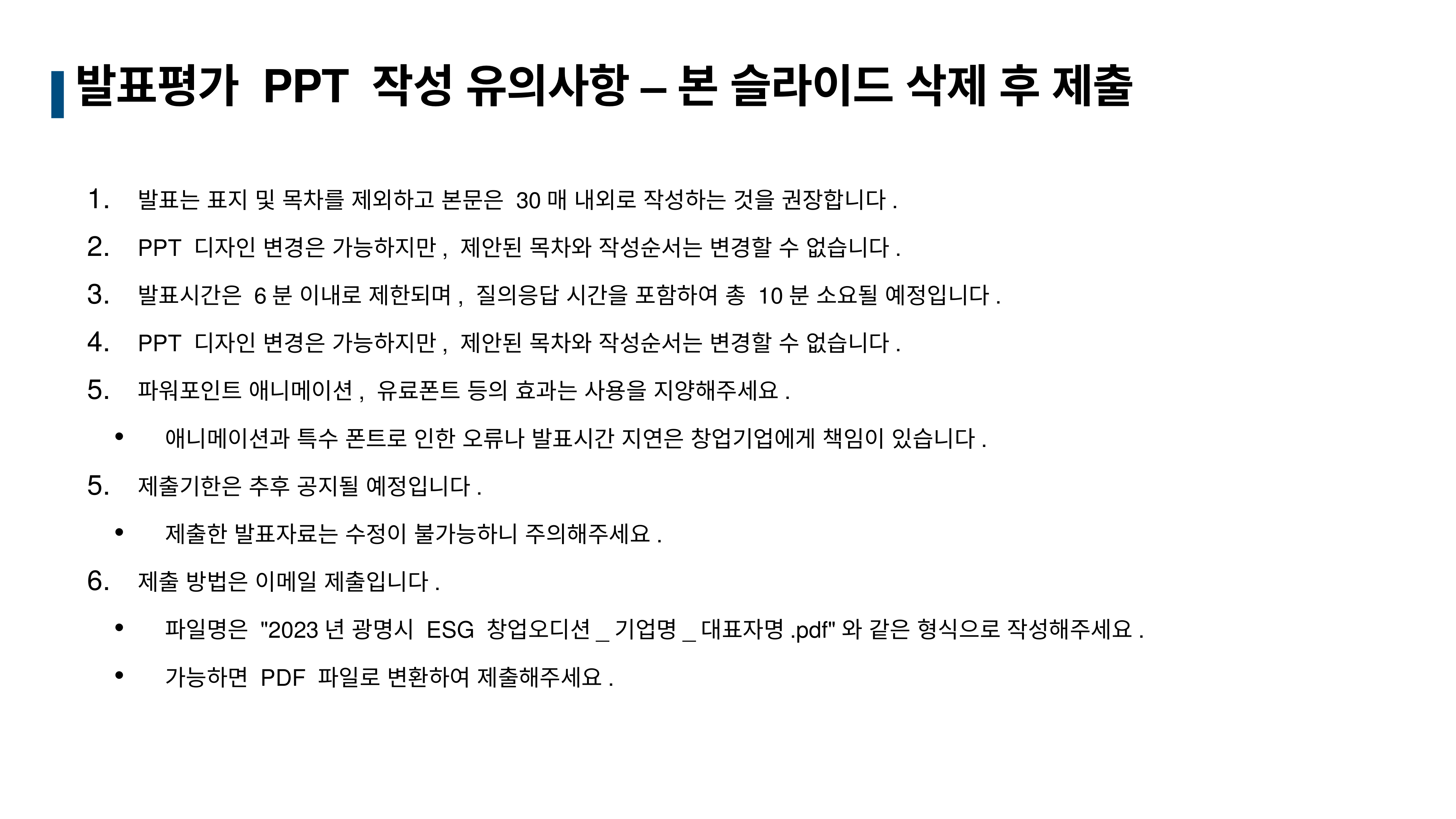

# 발표평가 PPT 작성 유의사항 – 본 슬라이드 삭제 후 제출
발표는 표지 및 목차를 제외하고 본문은 30매 내외로 작성하는 것을 권장합니다.
PPT 디자인 변경은 가능하지만, 제안된 목차와 작성순서는 변경할 수 없습니다.
발표시간은 6분 이내로 제한되며, 질의응답 시간을 포함하여 총 10분 소요될 예정입니다.
PPT 디자인 변경은 가능하지만, 제안된 목차와 작성순서는 변경할 수 없습니다.
파워포인트 애니메이션, 유료폰트 등의 효과는 사용을 지양해주세요.
애니메이션과 특수 폰트로 인한 오류나 발표시간 지연은 창업기업에게 책임이 있습니다.
제출기한은 추후 공지될 예정입니다.
제출한 발표자료는 수정이 불가능하니 주의해주세요.
제출 방법은 이메일 제출입니다.
파일명은 "2023년 광명시 ESG 창업오디션_기업명_대표자명.pdf"와 같은 형식으로 작성해주세요.
가능하면 PDF 파일로 변환하여 제출해주세요.